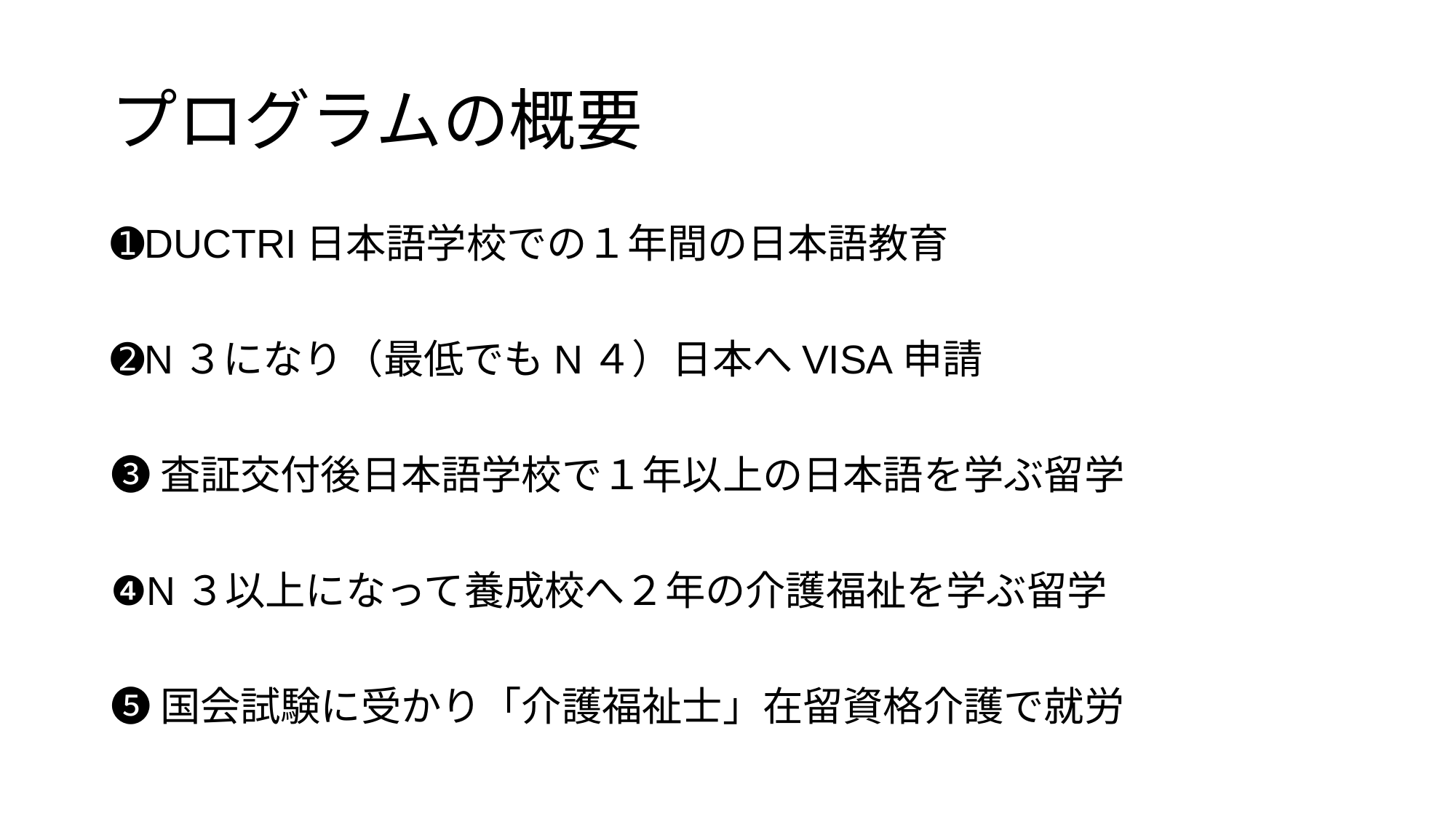

# プログラムの概要
➊DUCTRI日本語学校での１年間の日本語教育

➋N３になり（最低でもN４）日本へVISA申請

❸査証交付後日本語学校で１年以上の日本語を学ぶ留学

❹N３以上になって養成校へ２年の介護福祉を学ぶ留学

❺国会試験に受かり「介護福祉士」在留資格介護で就労